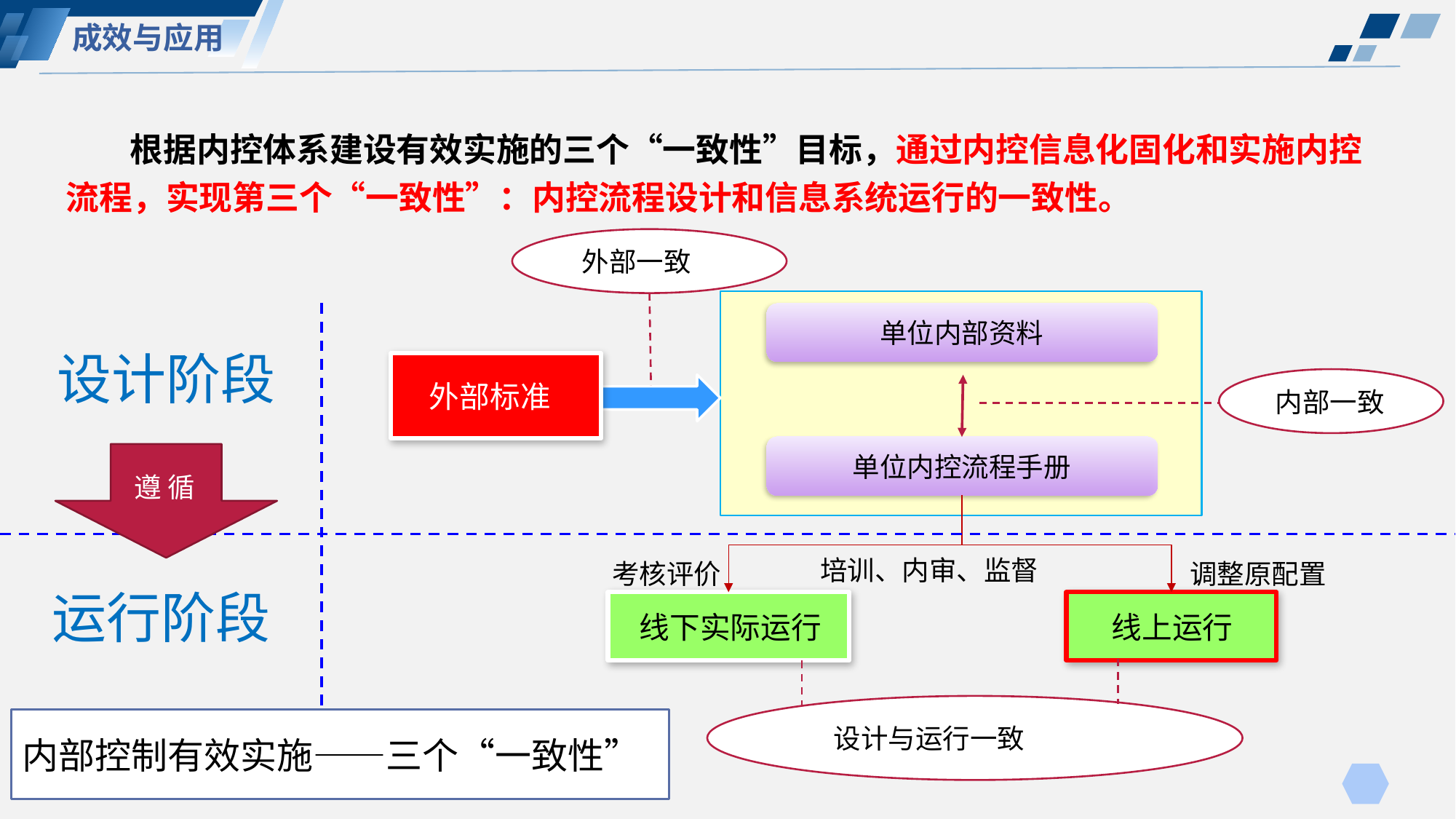

成效与应用

根据内控体系建设有效实施的三个“一致性”目标，通过内控信息化固化和实施内控流程，实现第三个“一致性”：内控流程设计和信息系统运行的一致性。
  外部一致

单位内部资料
设计阶段
   外部标准
 内部一致

单位内控流程手册
 遵 循
培训、内审、监督
  考核评价
调整原配置
运行阶段
  线下实际运行
    线上运行
     设计与运行一致
内部控制有效实施——三个“一致性”